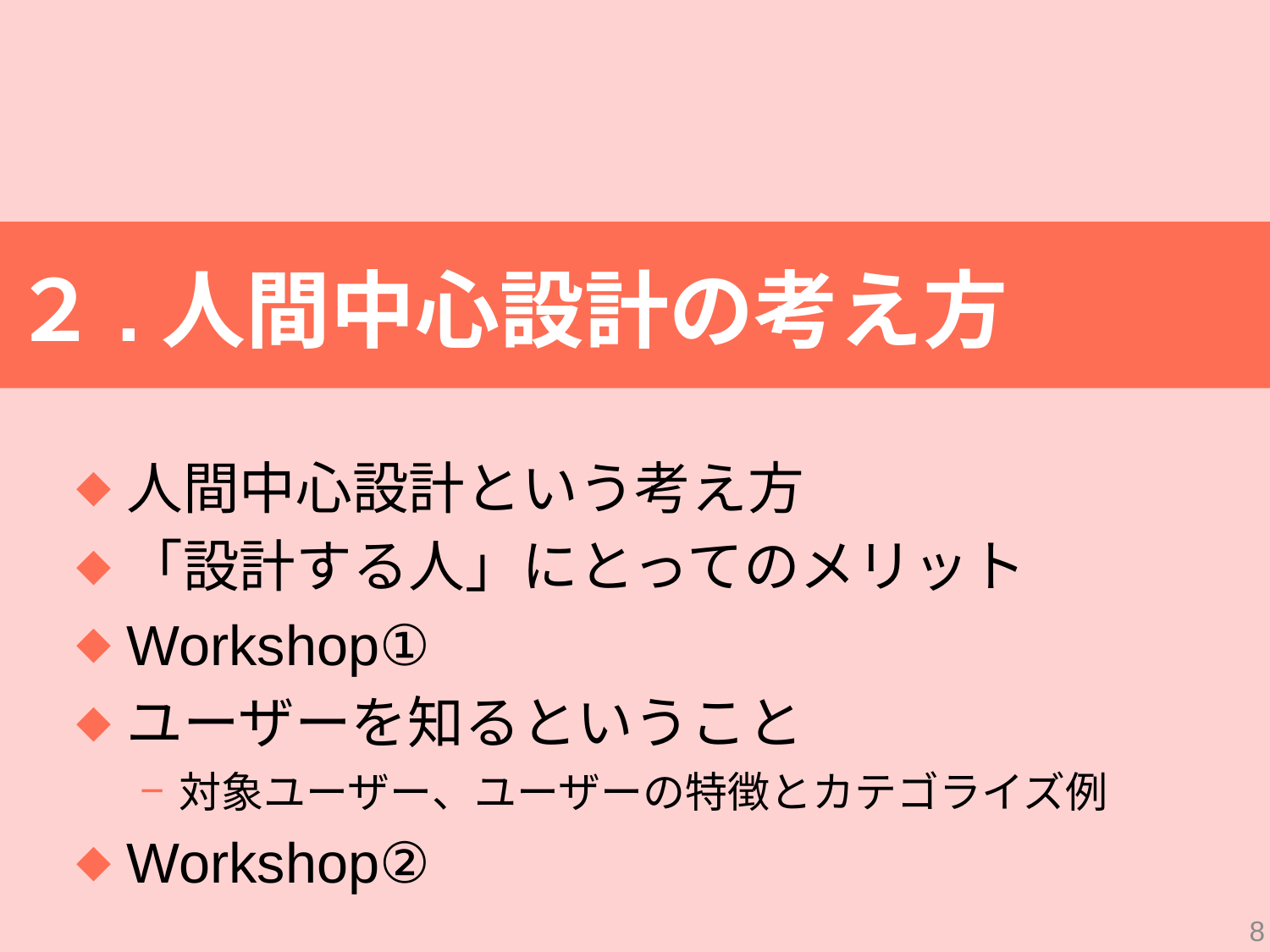

# ２.人間中心設計の考え方
人間中心設計という考え方
「設計する人」にとってのメリット
Workshop①
ユーザーを知るということ
対象ユーザー、ユーザーの特徴とカテゴライズ例
Workshop②
8